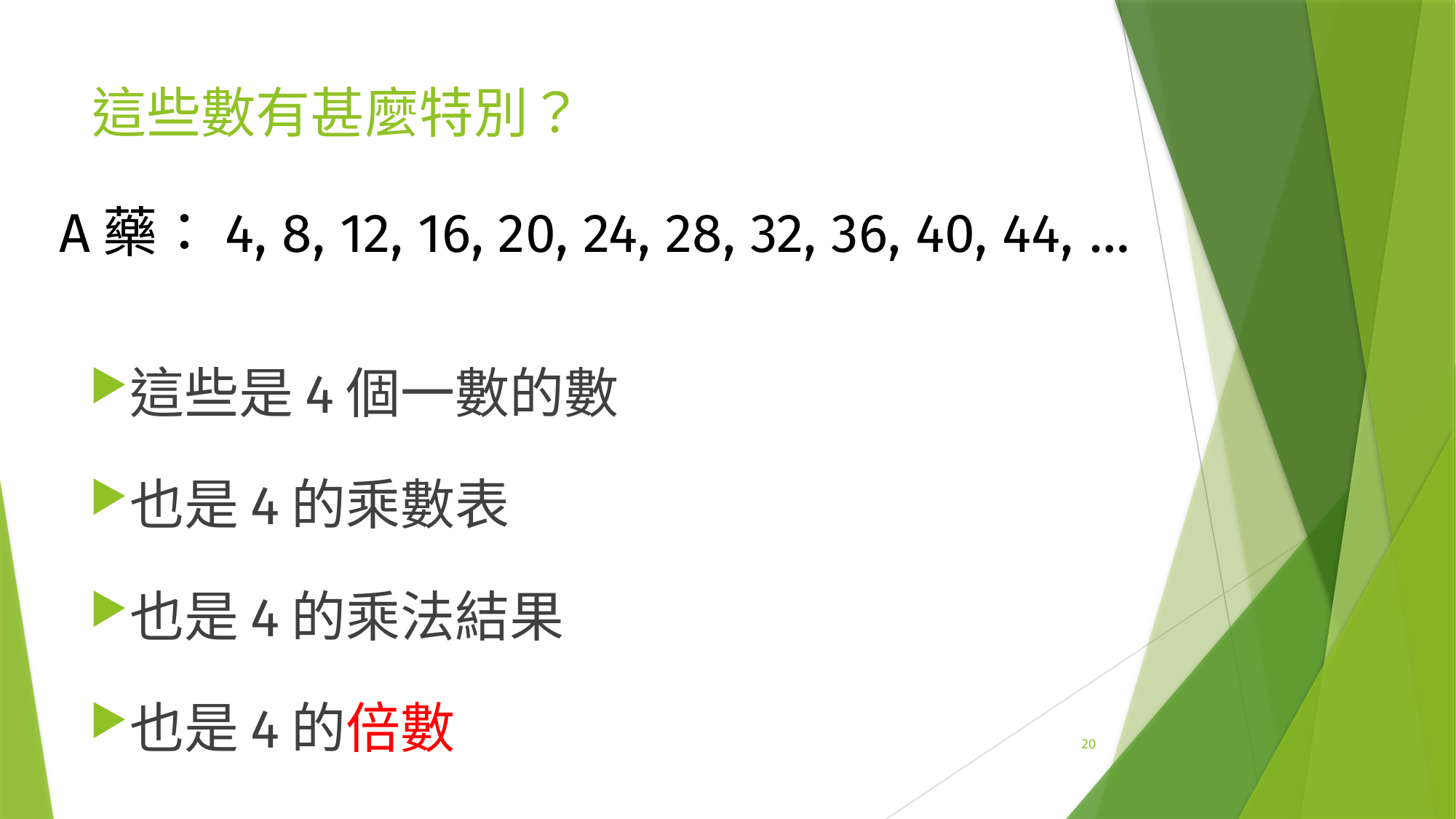

# 這些數有甚麼特別？
A藥：4, 8, 12, 16, 20, 24, 28, 32, 36, 40, 44, …
這些是4個一數的數
也是4的乘數表
也是4的乘法結果
也是4的倍數
20